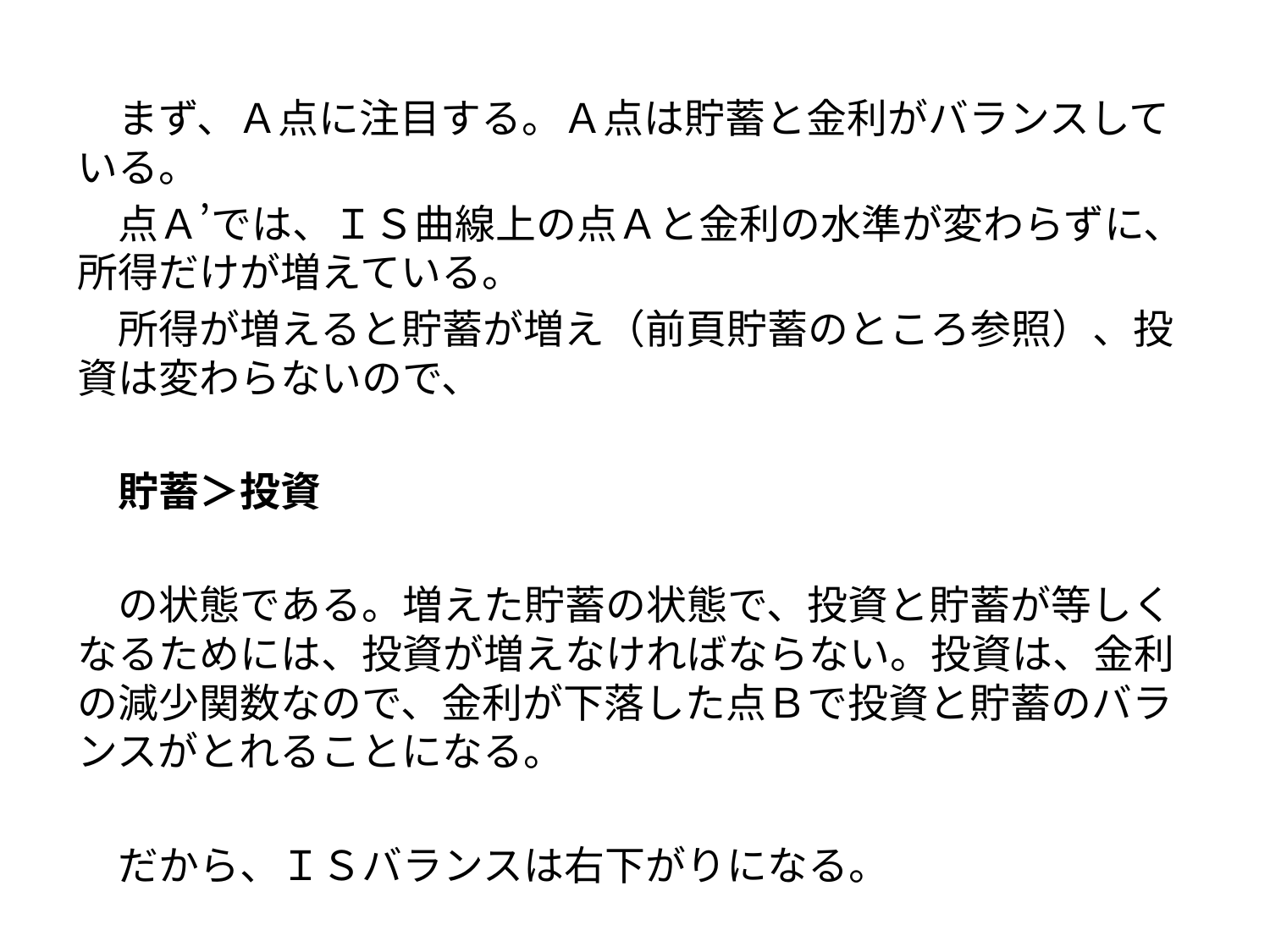

まず、Ａ点に注目する。Ａ点は貯蓄と金利がバランスしている。
　点Ａ’では、ＩＳ曲線上の点Ａと金利の水準が変わらずに、所得だけが増えている。
　所得が増えると貯蓄が増え（前頁貯蓄のところ参照）、投資は変わらないので、

　貯蓄＞投資

　の状態である。増えた貯蓄の状態で、投資と貯蓄が等しくなるためには、投資が増えなければならない。投資は、金利の減少関数なので、金利が下落した点Ｂで投資と貯蓄のバランスがとれることになる。

　だから、ＩＳバランスは右下がりになる。